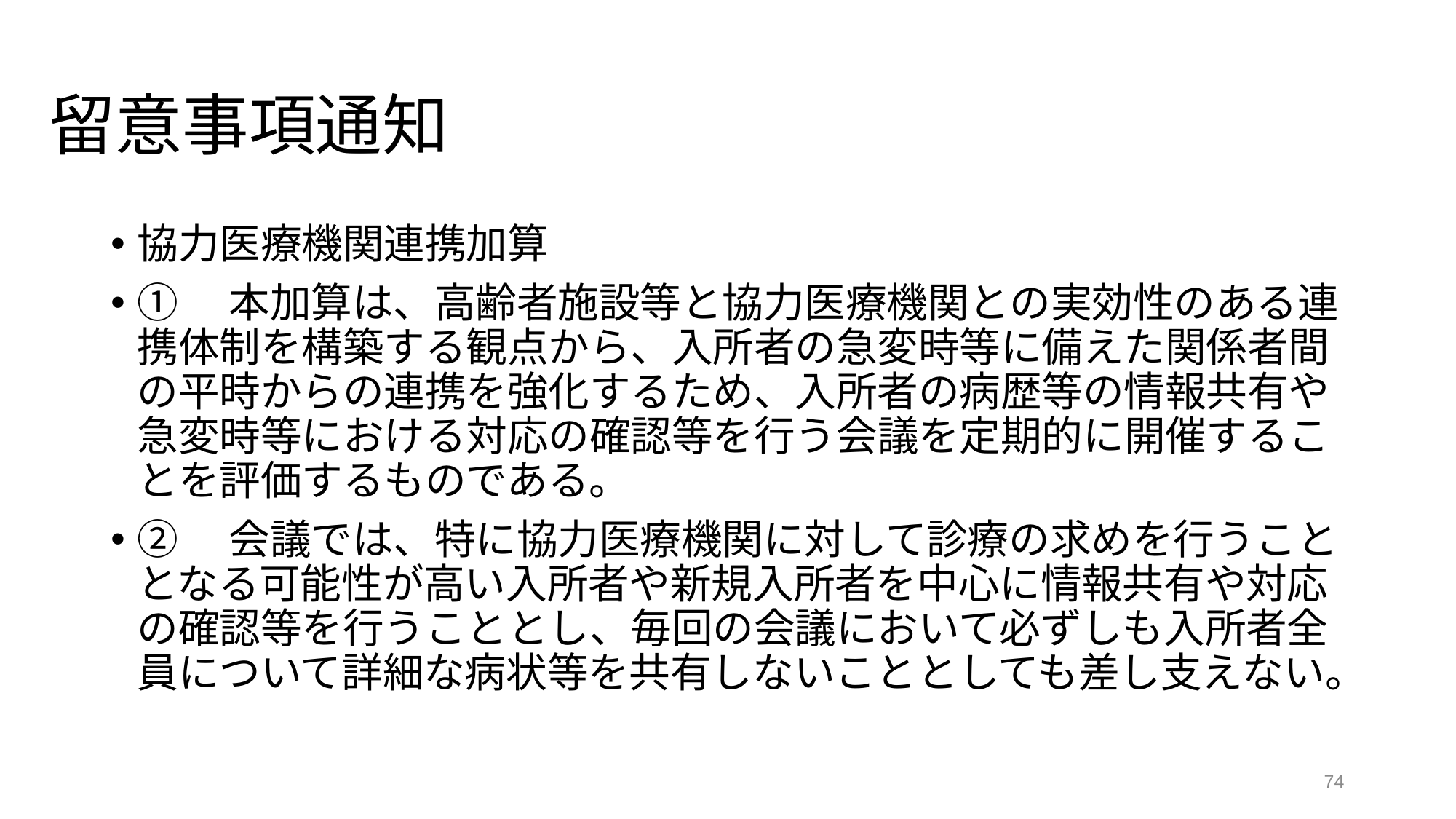

# 留意事項通知
協力医療機関連携加算
①　本加算は、高齢者施設等と協力医療機関との実効性のある連携体制を構築する観点から、入所者の急変時等に備えた関係者間の平時からの連携を強化するため、入所者の病歴等の情報共有や急変時等における対応の確認等を行う会議を定期的に開催することを評価するものである。
②　会議では、特に協力医療機関に対して診療の求めを行うこととなる可能性が高い入所者や新規入所者を中心に情報共有や対応の確認等を行うこととし、毎回の会議において必ずしも入所者全員について詳細な病状等を共有しないこととしても差し支えない。

74